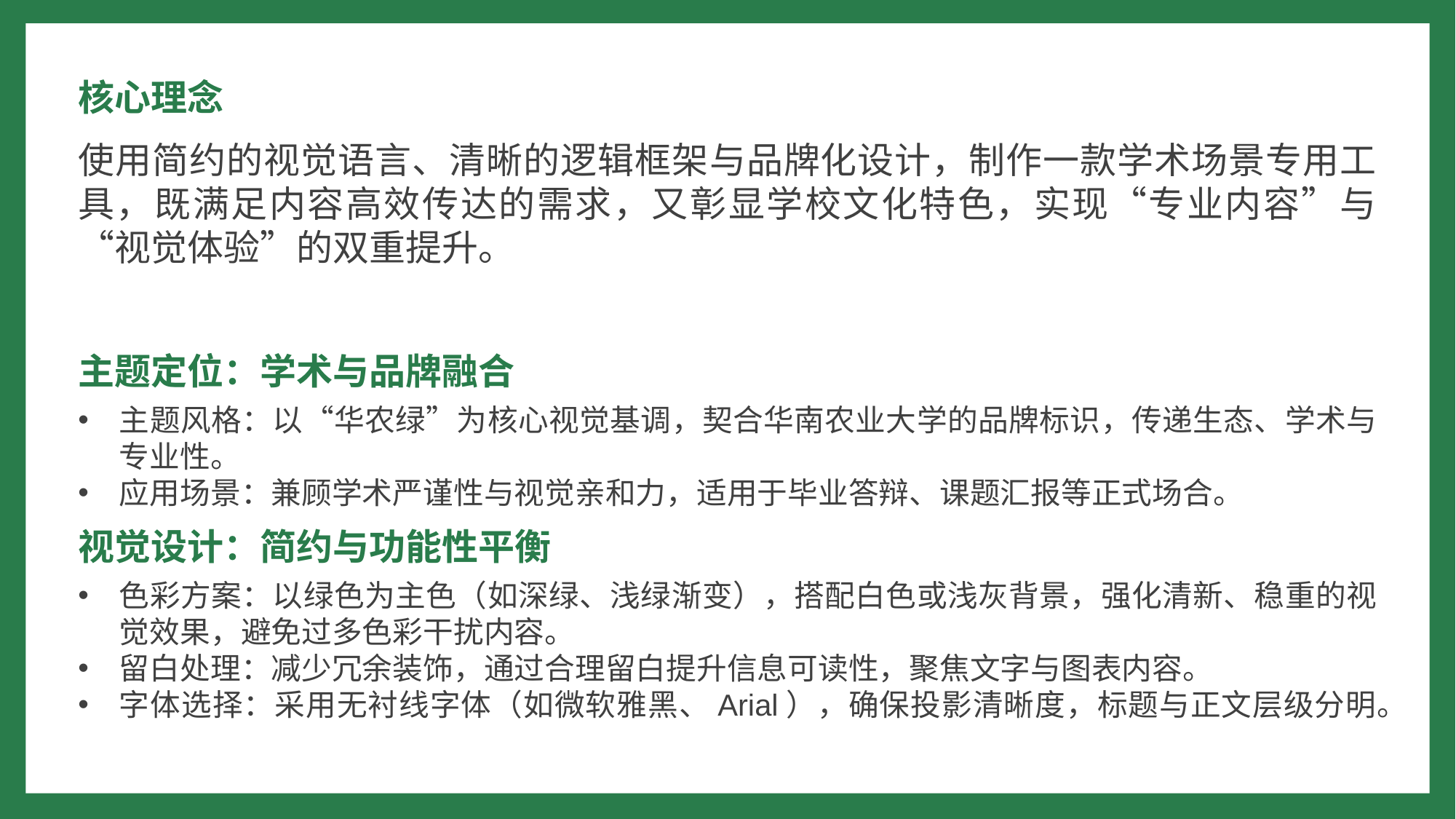

核心理念
使用简约的视觉语言、清晰的逻辑框架与品牌化设计，制作一款学术场景专用工具，既满足内容高效传达的需求，又彰显学校文化特色，实现“专业内容”与“视觉体验”的双重提升。

主题定位：学术与品牌融合
主题风格：以“华农绿”为核心视觉基调，契合华南农业大学的品牌标识，传递生态、学术与专业性。
应用场景：兼顾学术严谨性与视觉亲和力，适用于毕业答辩、课题汇报等正式场合。
视觉设计：简约与功能性平衡
色彩方案：以绿色为主色（如深绿、浅绿渐变），搭配白色或浅灰背景，强化清新、稳重的视觉效果，避免过多色彩干扰内容。
留白处理：减少冗余装饰，通过合理留白提升信息可读性，聚焦文字与图表内容。
字体选择：采用无衬线字体（如微软雅黑、Arial），确保投影清晰度，标题与正文层级分明。